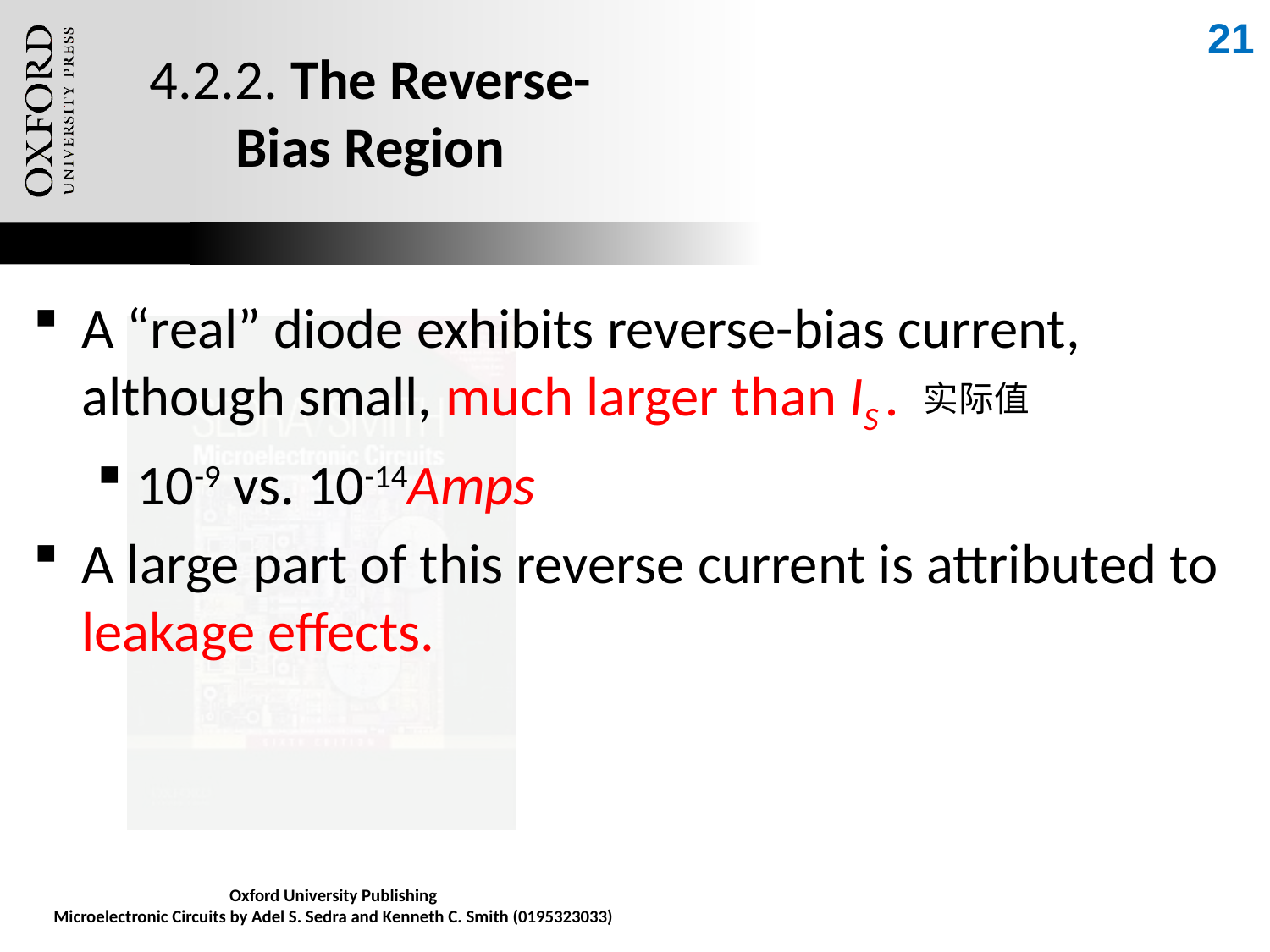

21
# 4.2.2. The Reverse-Bias Region
A “real” diode exhibits reverse-bias current, although small, much larger than IS .
10-9 vs. 10-14Amps
A large part of this reverse current is attributed to leakage effects.
实际值

Oxford University Publishing
Microelectronic Circuits by Adel S. Sedra and Kenneth C. Smith (0195323033)